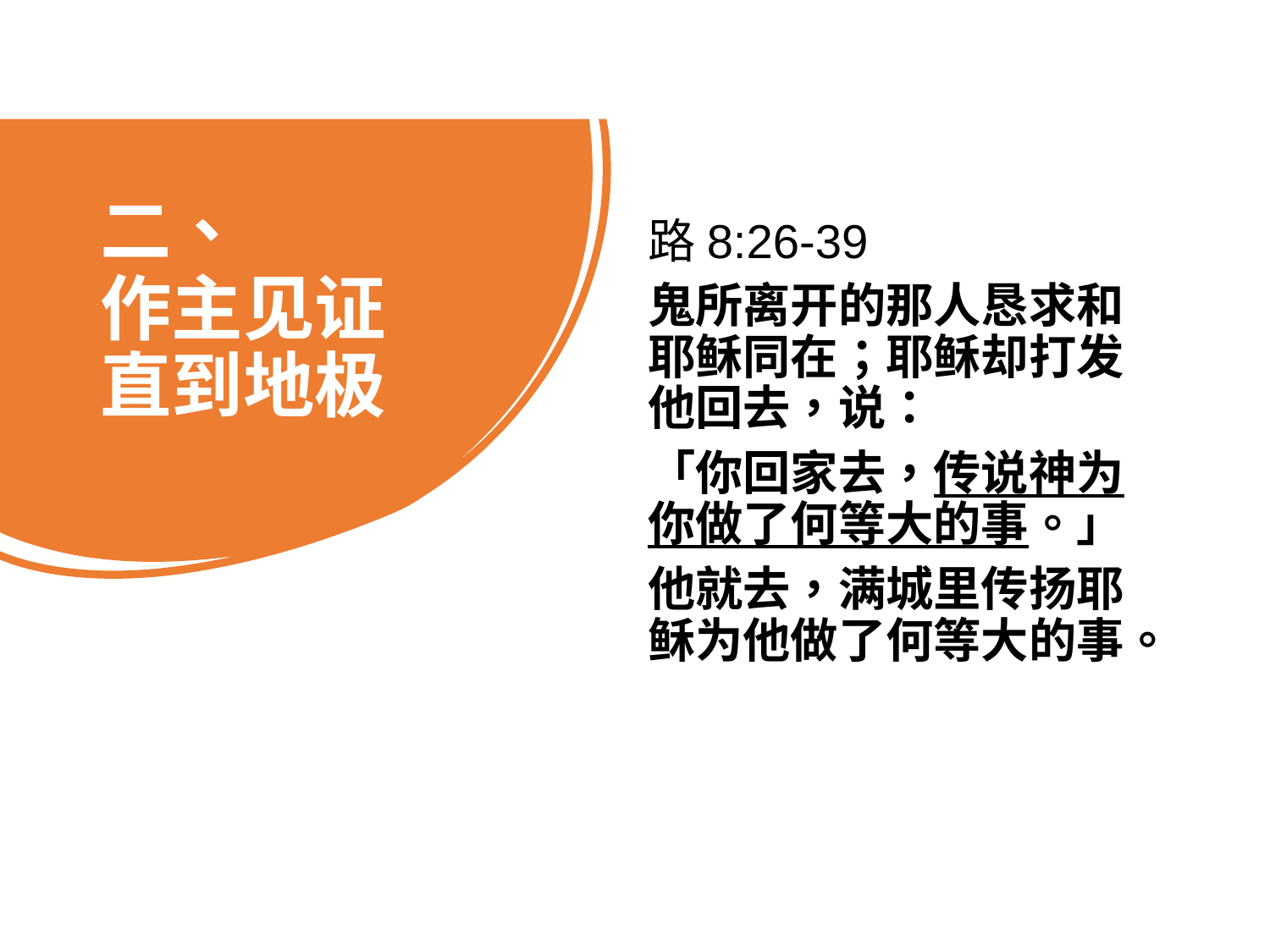

# 二、 作主见证直到地极
路8:26-39
鬼所离开的那人恳求和耶稣同在；耶稣却打发他回去，说：
「你回家去，传说神为你做了何等大的事。」
他就去，满城里传扬耶稣为他做了何等大的事。